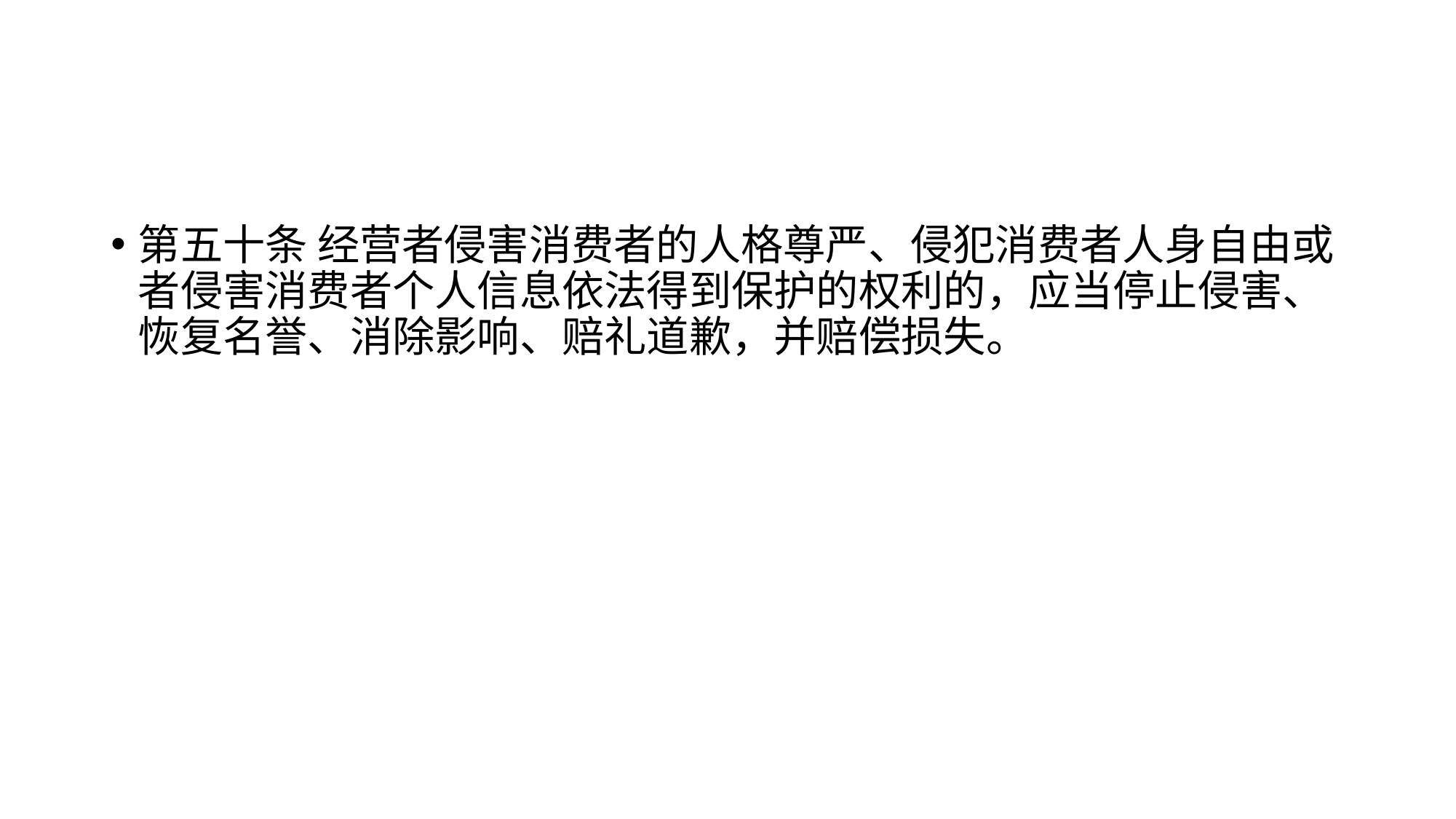

#
第五十条 经营者侵害消费者的人格尊严、侵犯消费者人身自由或者侵害消费者个人信息依法得到保护的权利的，应当停止侵害、恢复名誉、消除影响、赔礼道歉，并赔偿损失。